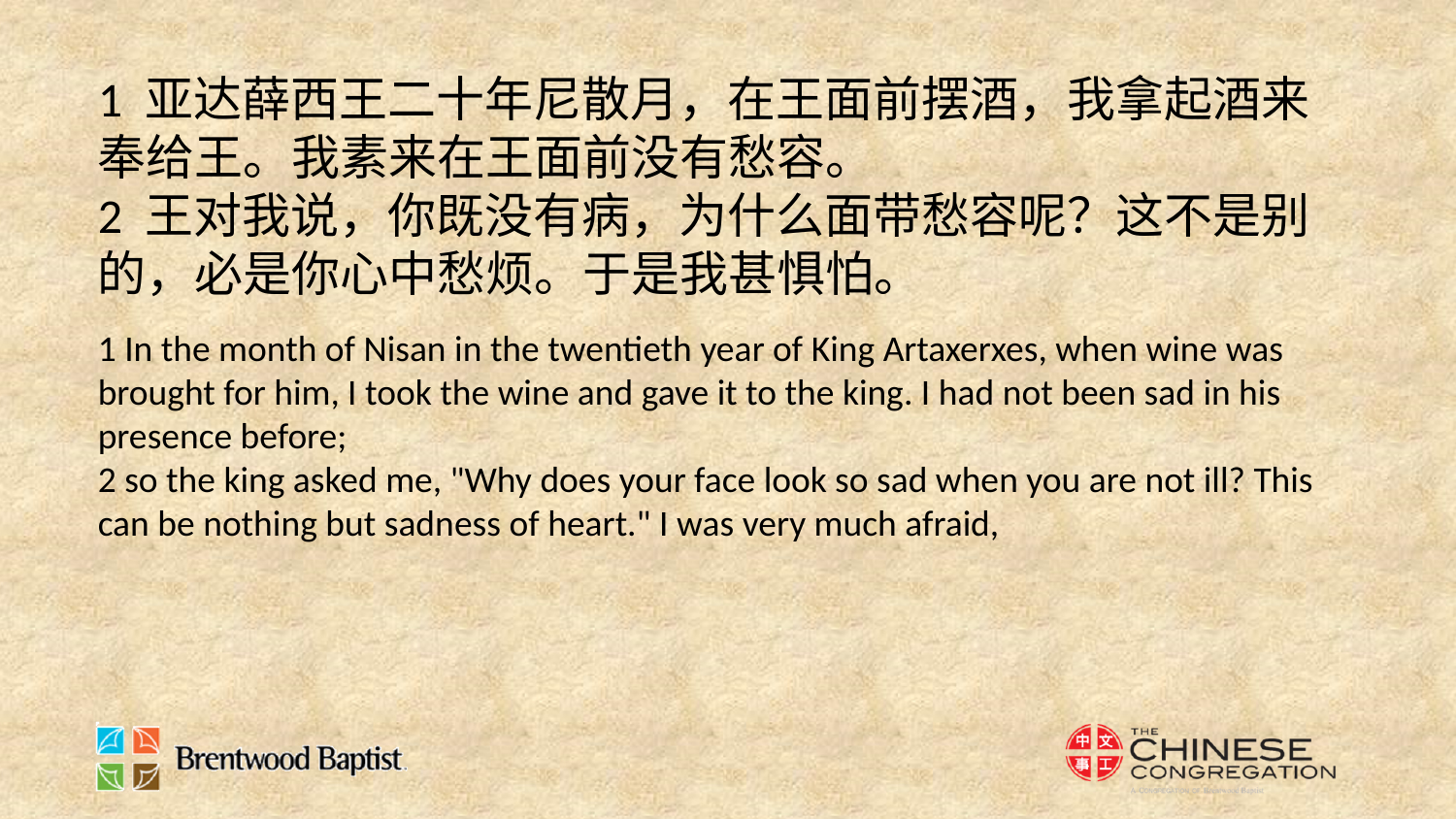

1 亚达薛西王二十年尼散月，在王面前摆酒，我拿起酒来奉给王。我素来在王面前没有愁容。
2 王对我说，你既没有病，为什么面带愁容呢？这不是别的，必是你心中愁烦。于是我甚惧怕。

1 In the month of Nisan in the twentieth year of King Artaxerxes, when wine was brought for him, I took the wine and gave it to the king. I had not been sad in his presence before;
2 so the king asked me, "Why does your face look so sad when you are not ill? This can be nothing but sadness of heart." I was very much afraid,